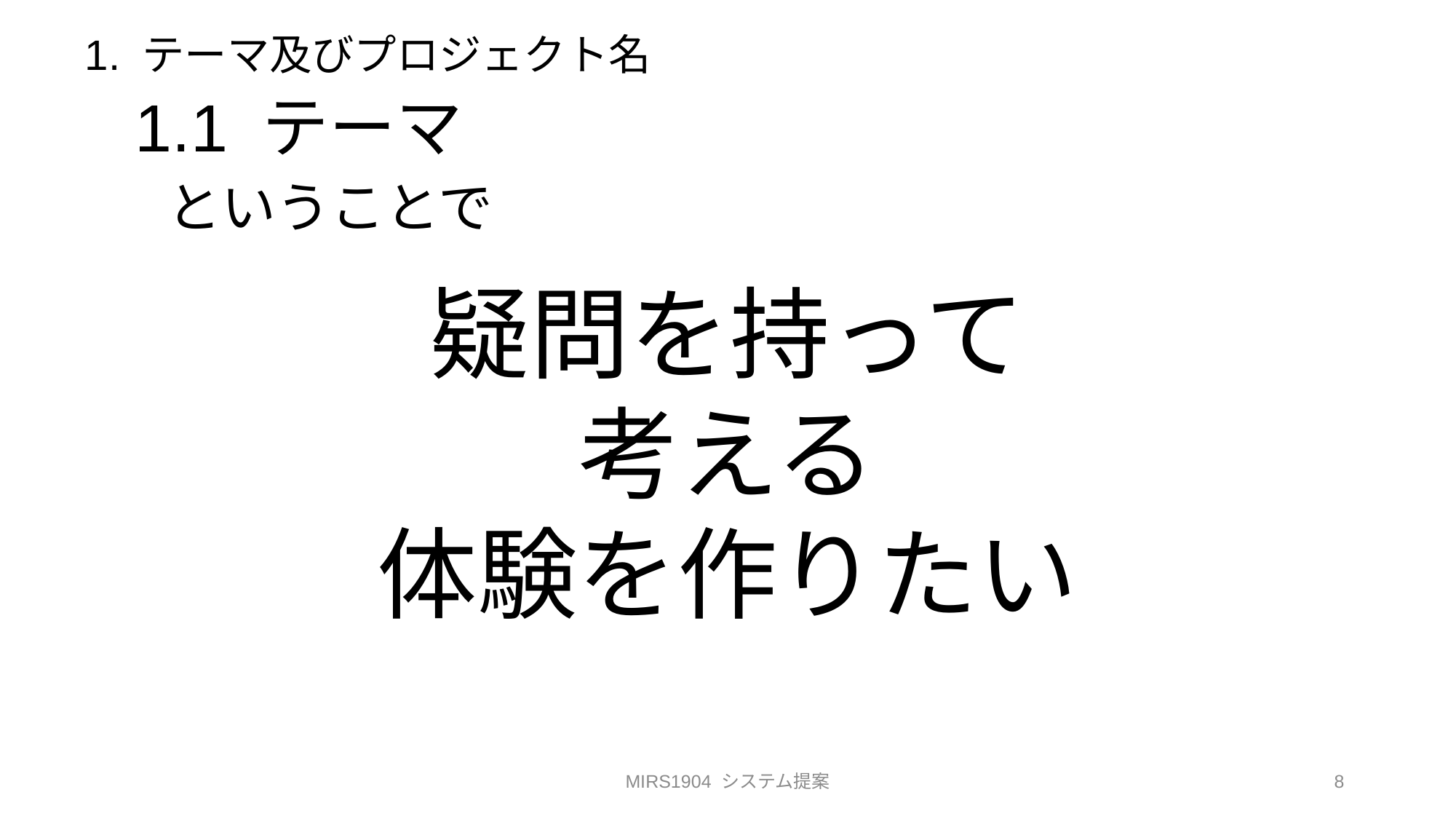

# 1. テーマ及びプロジェクト名
1.1 テーマ
ということで
疑問を持って
考える
体験を作りたい
MIRS1904 システム提案
8